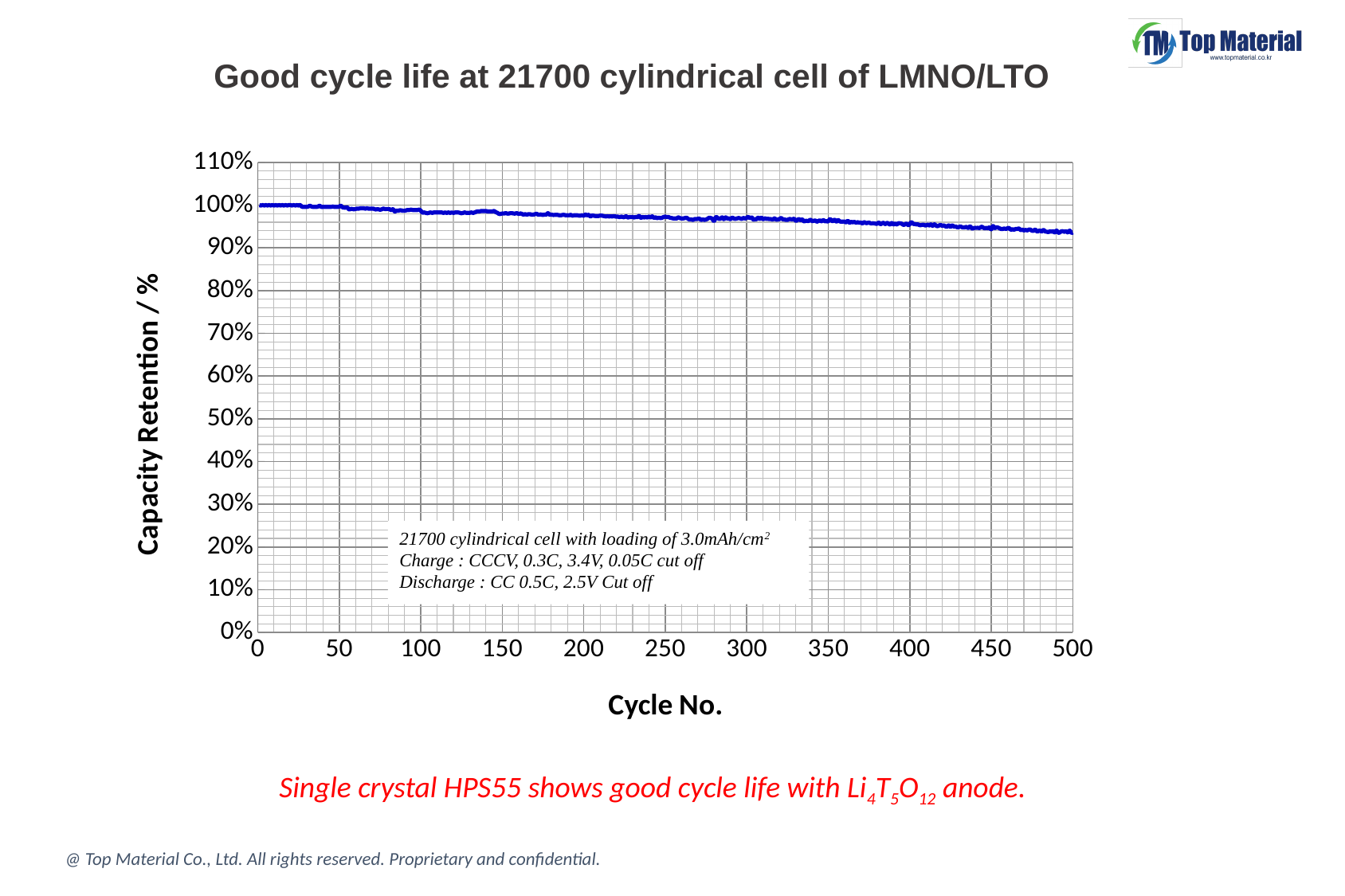

Good cycle life at 21700 cylindrical cell of LMNO/LTO

### Chart

| Category | Top LNMO + Pvdf + LTO 저항 22.2mΩ |
|---|---|
21700 cylindrical cell with loading of 3.0mAh/cm2
Charge : CCCV, 0.3C, 3.4V, 0.05C cut off
Discharge : CC 0.5C, 2.5V Cut off
Single crystal HPS55 shows good cycle life with Li4T5O12 anode.